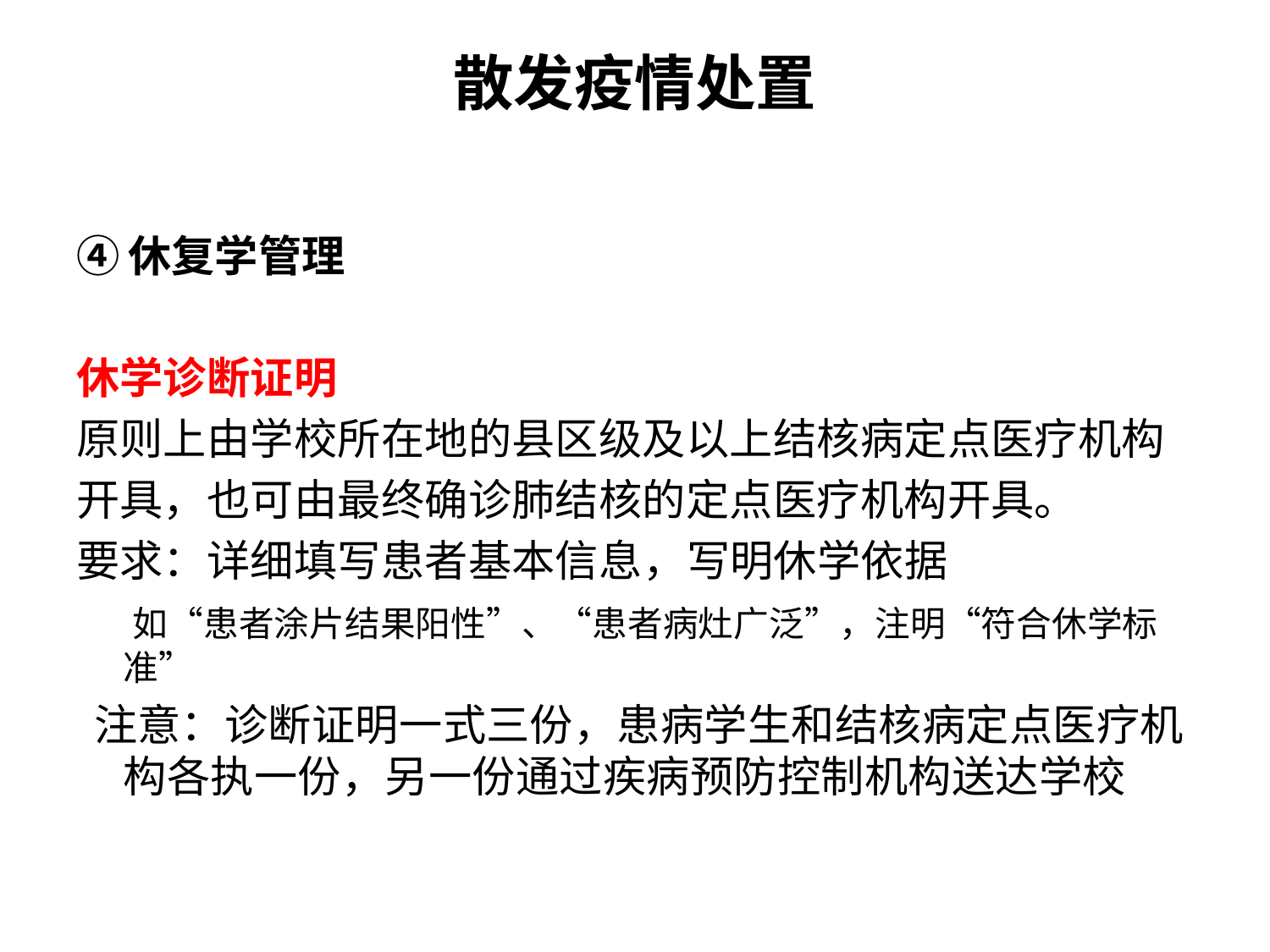

# 散发疫情处置
④休复学管理

休学诊断证明
原则上由学校所在地的县区级及以上结核病定点医疗机构
开具，也可由最终确诊肺结核的定点医疗机构开具。
要求：详细填写患者基本信息，写明休学依据
     如“患者涂片结果阳性”、“患者病灶广泛”，注明“符合休学标准”
 注意：诊断证明一式三份，患病学生和结核病定点医疗机构各执一份，另一份通过疾病预防控制机构送达学校